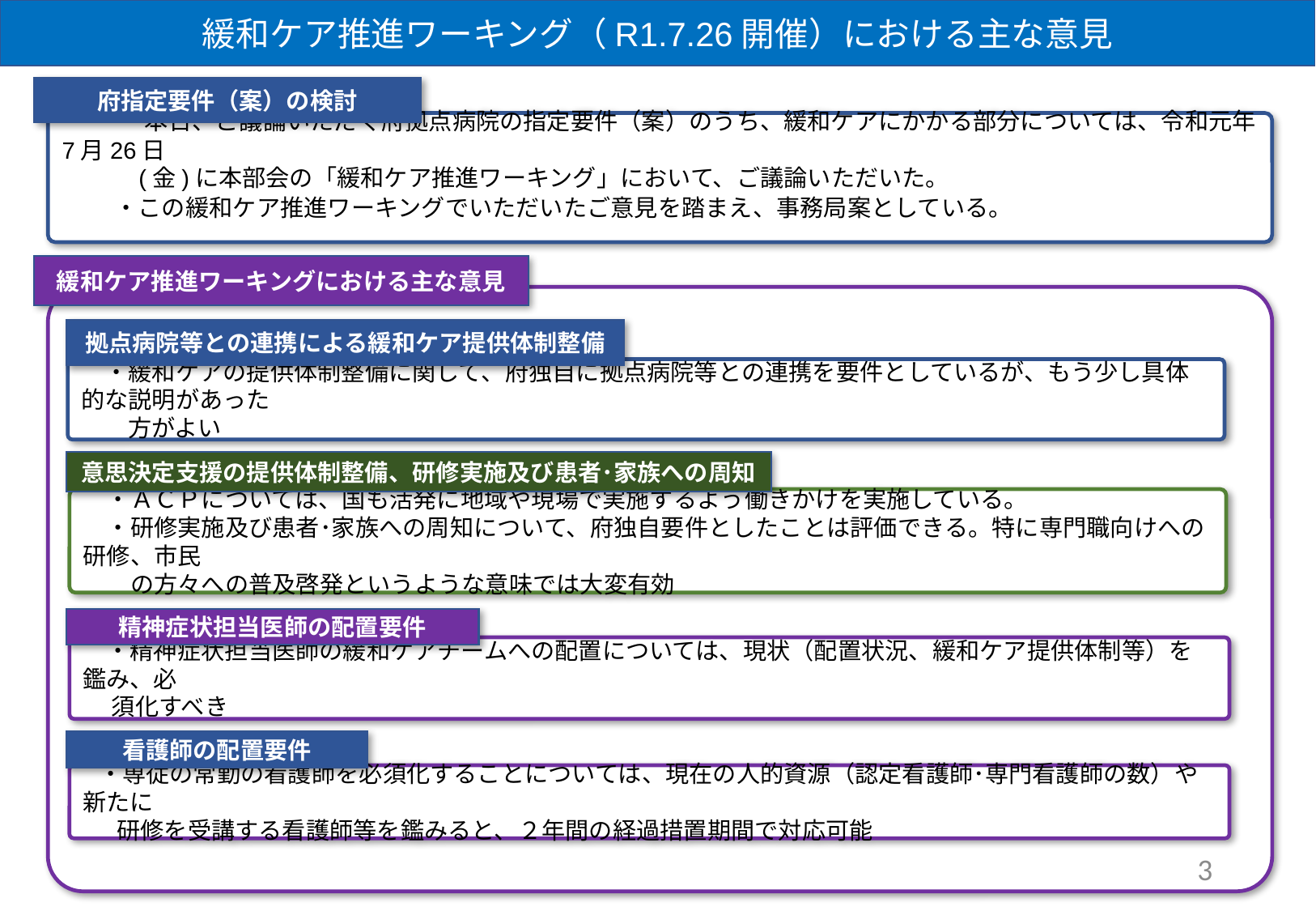

緩和ケア推進ワーキング（R1.7.26開催）における主な意見
府指定要件（案）の検討
　　・ 本日、ご議論いただく府拠点病院の指定要件（案）のうち、緩和ケアにかかる部分については、令和元年7月26日
　　　(金)に本部会の「緩和ケア推進ワーキング」において、ご議論いただいた。
　　 ・この緩和ケア推進ワーキングでいただいたご意見を踏まえ、事務局案としている。
緩和ケア推進ワーキングにおける主な意見

拠点病院等との連携による緩和ケア提供体制整備
　・緩和ケアの提供体制整備に関して、府独自に拠点病院等との連携を要件としているが、もう少し具体的な説明があった
　　方がよい
意思決定支援の提供体制整備、研修実施及び患者･家族への周知
　・ＡＣＰについては、国も活発に地域や現場で実施するよう働きかけを実施している。
　・研修実施及び患者･家族への周知について、府独自要件としたことは評価できる。特に専門職向けへの研修、市民
　　の方々への普及啓発というような意味では大変有効
精神症状担当医師の配置要件
　・精神症状担当医師の緩和ケアチームへの配置については、現状（配置状況、緩和ケア提供体制等）を鑑み、必
　 須化すべき
看護師の配置要件
  ・専従の常勤の看護師を必須化することについては、現在の人的資源（認定看護師･専門看護師の数）や新たに
　  研修を受講する看護師等を鑑みると、２年間の経過措置期間で対応可能
3